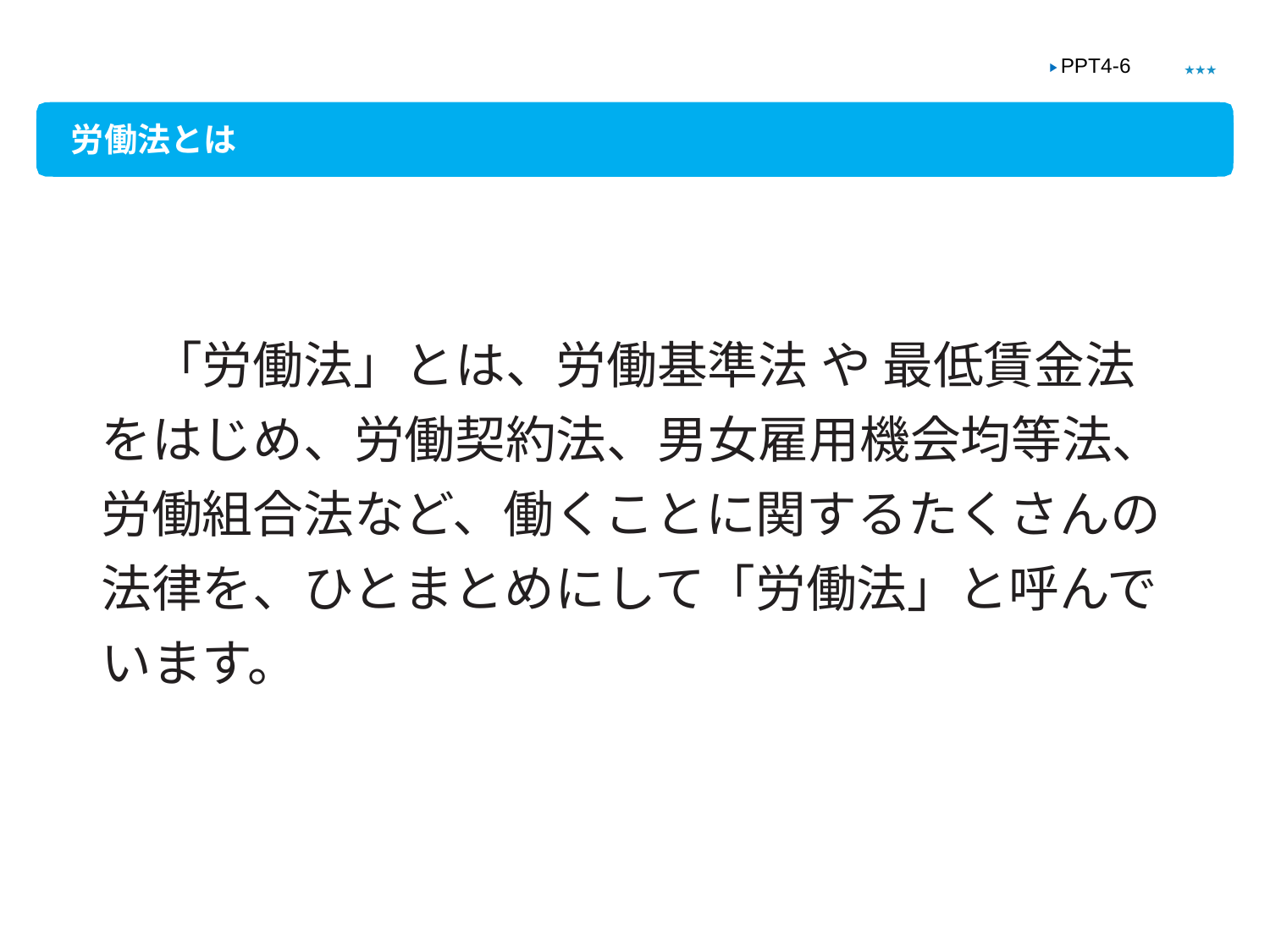

★★★
▶ PPT4-6

労働法とは
　「労働法」とは、労働基準法 や 最低賃金法をはじめ、労働契約法、男女雇用機会均等法、労働組合法など、働くことに関するたくさんの法律を、ひとまとめにして「労働法」と呼んでいます。